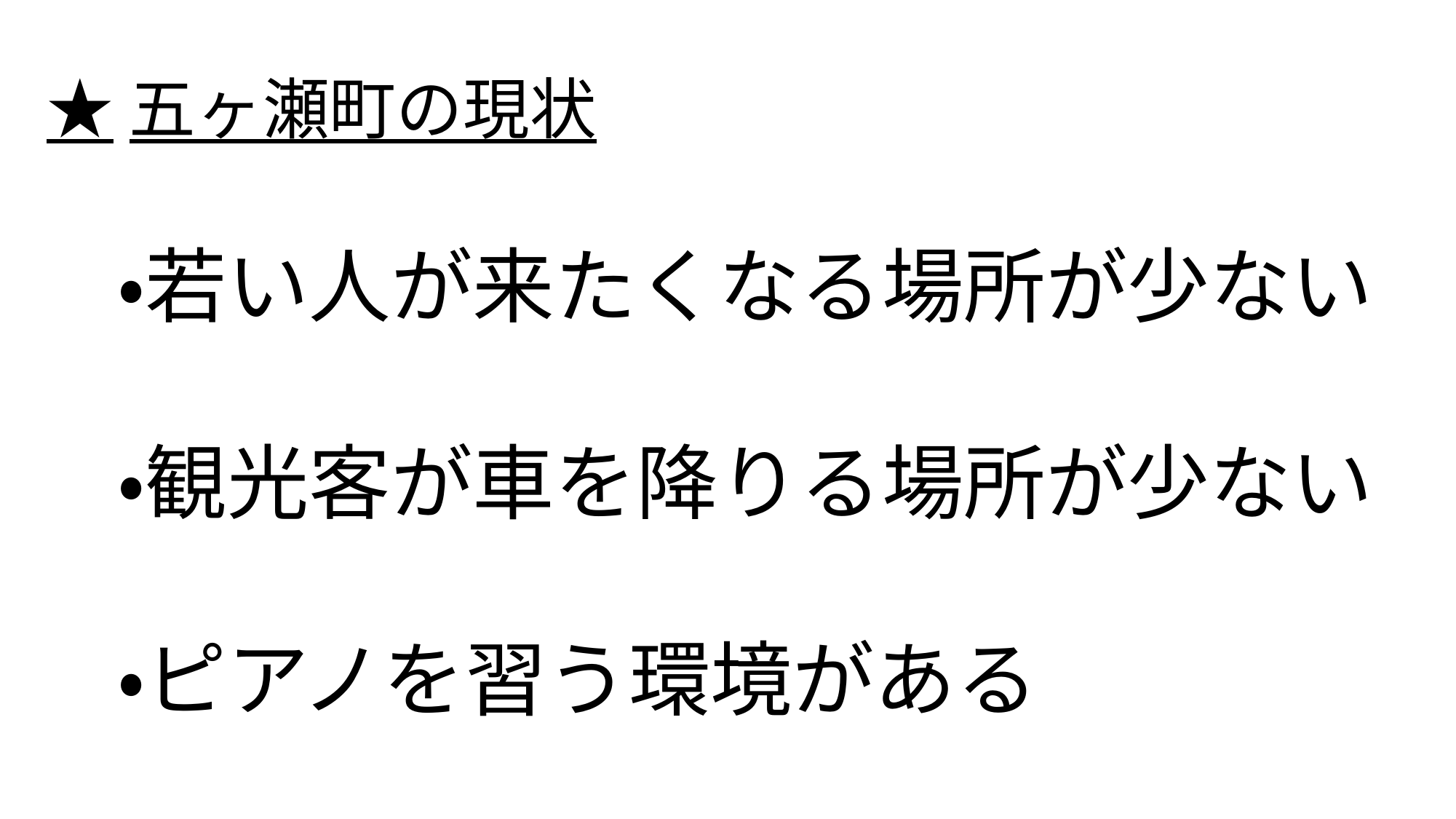

★五ヶ瀬町の現状
・若い人が来たくなる場所が少ない

・観光客が車を降りる場所が少ない

・ピアノを習う環境がある